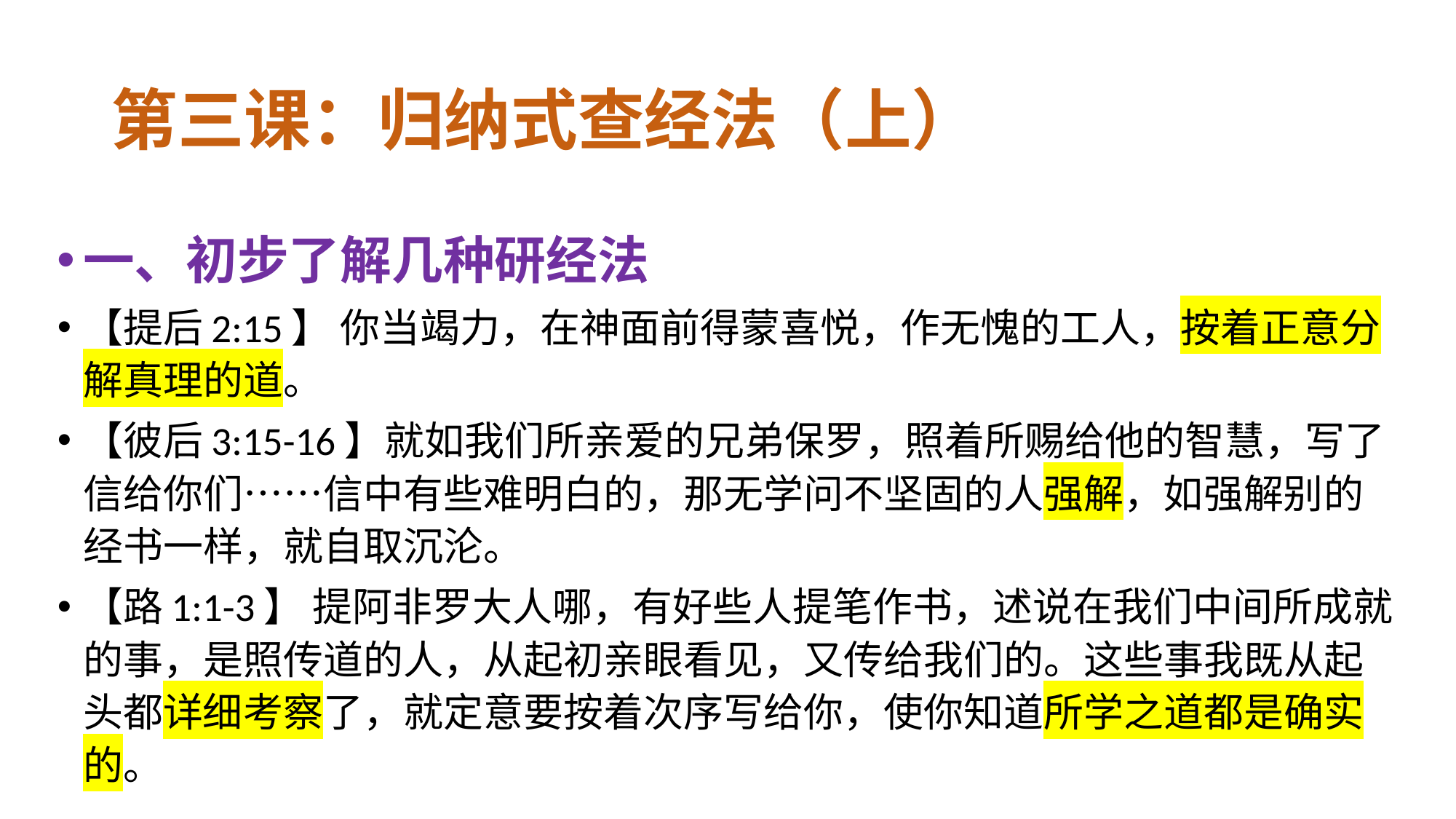

# 第三课：归纳式查经法（上）
一、初步了解几种研经法
【提后2:15】 你当竭力，在神面前得蒙喜悦，作无愧的工人，按着正意分解真理的道。
【彼后3:15-16】就如我们所亲爱的兄弟保罗，照着所赐给他的智慧，写了信给你们……信中有些难明白的，那无学问不坚固的人强解，如强解别的经书一样，就自取沉沦。
【路1:1-3】 提阿非罗大人哪，有好些人提笔作书，述说在我们中间所成就的事，是照传道的人，从起初亲眼看见，又传给我们的。这些事我既从起头都详细考察了，就定意要按着次序写给你，使你知道所学之道都是确实的。